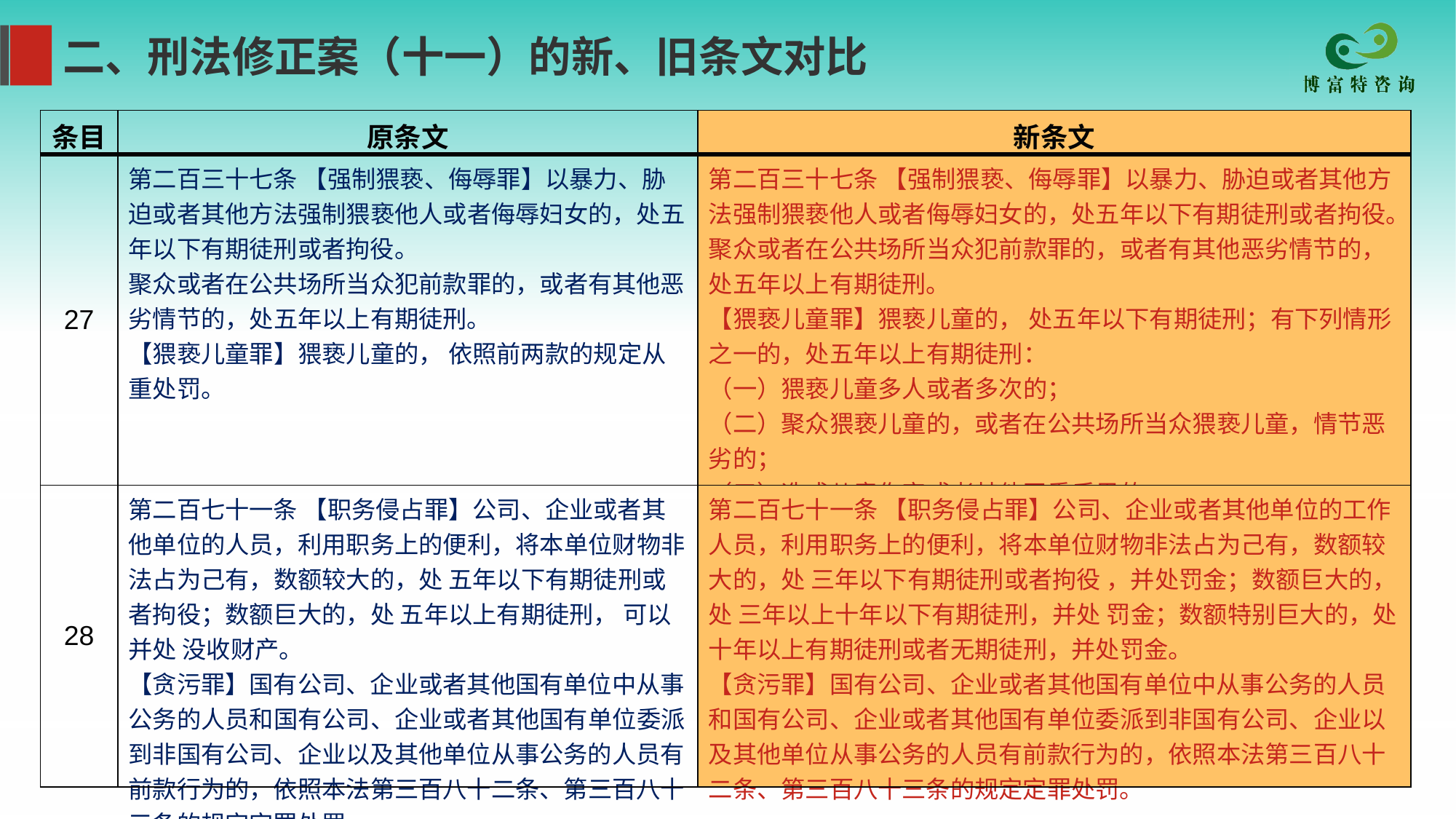

二、刑法修正案（十一）的新、旧条文对比

| 条目 | 原条文 | 新条文 |
| --- | --- | --- |
| 27 | 第二百三十七条 【强制猥亵、侮辱罪】以暴力、胁迫或者其他方法强制猥亵他人或者侮辱妇女的，处五年以下有期徒刑或者拘役。 聚众或者在公共场所当众犯前款罪的，或者有其他恶劣情节的，处五年以上有期徒刑。 【猥亵儿童罪】猥亵儿童的， 依照前两款的规定从重处罚。 | 第二百三十七条 【强制猥亵、侮辱罪】以暴力、胁迫或者其他方法强制猥亵他人或者侮辱妇女的，处五年以下有期徒刑或者拘役。 聚众或者在公共场所当众犯前款罪的，或者有其他恶劣情节的，处五年以上有期徒刑。 【猥亵儿童罪】猥亵儿童的， 处五年以下有期徒刑；有下列情形之一的，处五年以上有期徒刑： （一）猥亵儿童多人或者多次的； （二）聚众猥亵儿童的，或者在公共场所当众猥亵儿童，情节恶劣的； （三）造成儿童伤害或者其他严重后果的； （四）猥亵手段恶劣或者有其他恶劣情节的。” |
| 28 | 第二百七十一条 【职务侵占罪】公司、企业或者其他单位的人员，利用职务上的便利，将本单位财物非法占为己有，数额较大的，处 五年以下有期徒刑或者拘役；数额巨大的，处 五年以上有期徒刑， 可以并处 没收财产。 【贪污罪】国有公司、企业或者其他国有单位中从事公务的人员和国有公司、企业或者其他国有单位委派到非国有公司、企业以及其他单位从事公务的人员有前款行为的，依照本法第三百八十二条、第三百八十三条的规定定罪处罚。 | 第二百七十一条 【职务侵占罪】公司、企业或者其他单位的工作人员，利用职务上的便利，将本单位财物非法占为己有，数额较大的，处 三年以下有期徒刑或者拘役 ，并处罚金；数额巨大的，处 三年以上十年以下有期徒刑，并处 罚金；数额特别巨大的，处十年以上有期徒刑或者无期徒刑，并处罚金。 【贪污罪】国有公司、企业或者其他国有单位中从事公务的人员和国有公司、企业或者其他国有单位委派到非国有公司、企业以及其他单位从事公务的人员有前款行为的，依照本法第三百八十二条、第三百八十三条的规定定罪处罚。 |